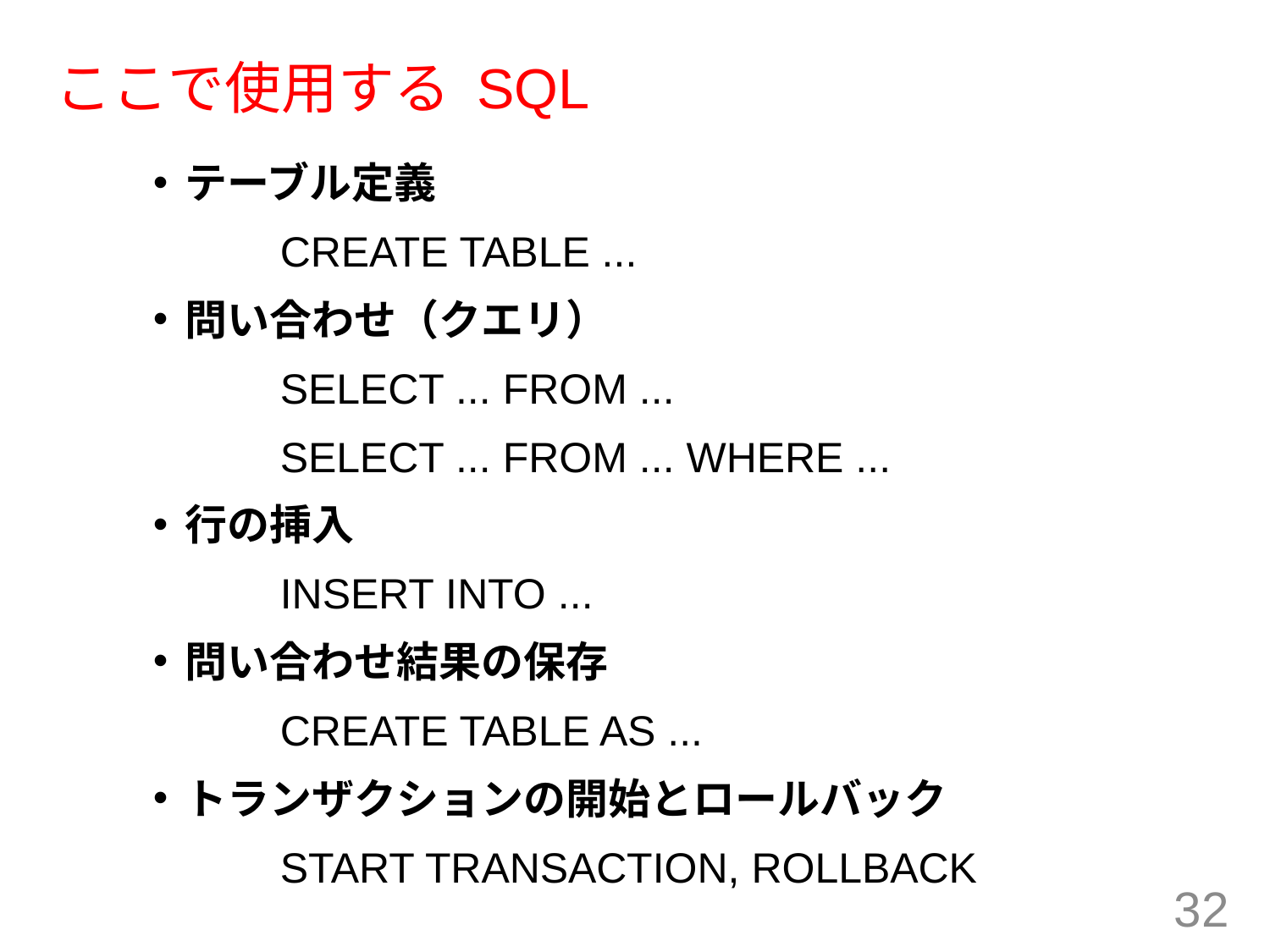

ここで使用する SQL
テーブル定義
	CREATE TABLE ...
問い合わせ（クエリ）
	SELECT ... FROM ...
	SELECT ... FROM ... WHERE ...
行の挿入
	INSERT INTO ...
問い合わせ結果の保存
	CREATE TABLE AS ...
トランザクションの開始とロールバック
	START TRANSACTION, ROLLBACK
32